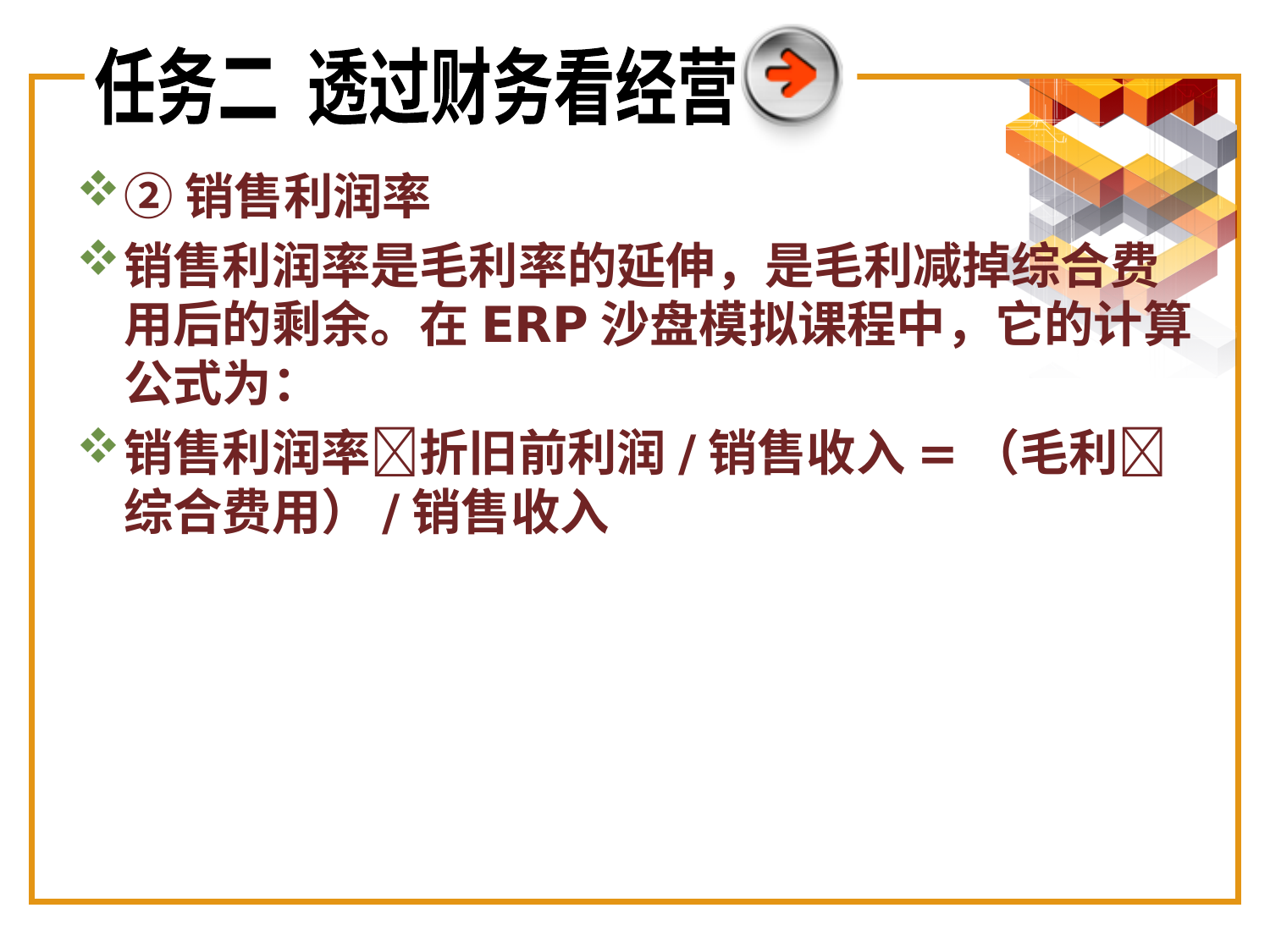

任务二  透过财务看经营
②销售利润率
销售利润率是毛利率的延伸，是毛利减掉综合费用后的剩余。在ERP沙盘模拟课程中，它的计算公式为：
销售利润率=折旧前利润/销售收入=（毛利−综合费用）/销售收入